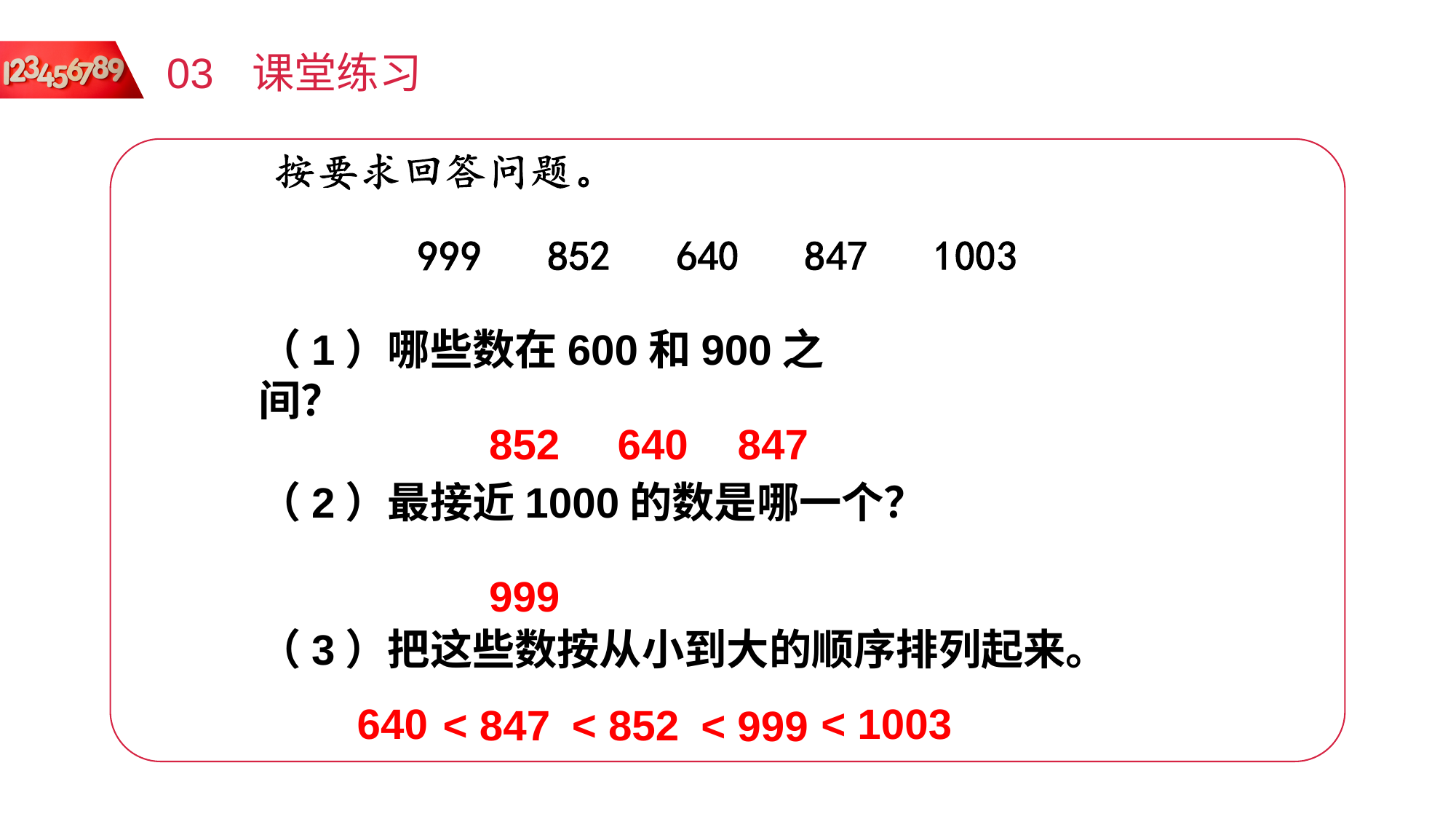

03
课堂练习

（1）哪些数在600和900之间？
847
852
640
（2）最接近1000的数是哪一个？
999
（3）把这些数按从小到大的顺序排列起来。
640
< 1003
< 852
< 847
< 999